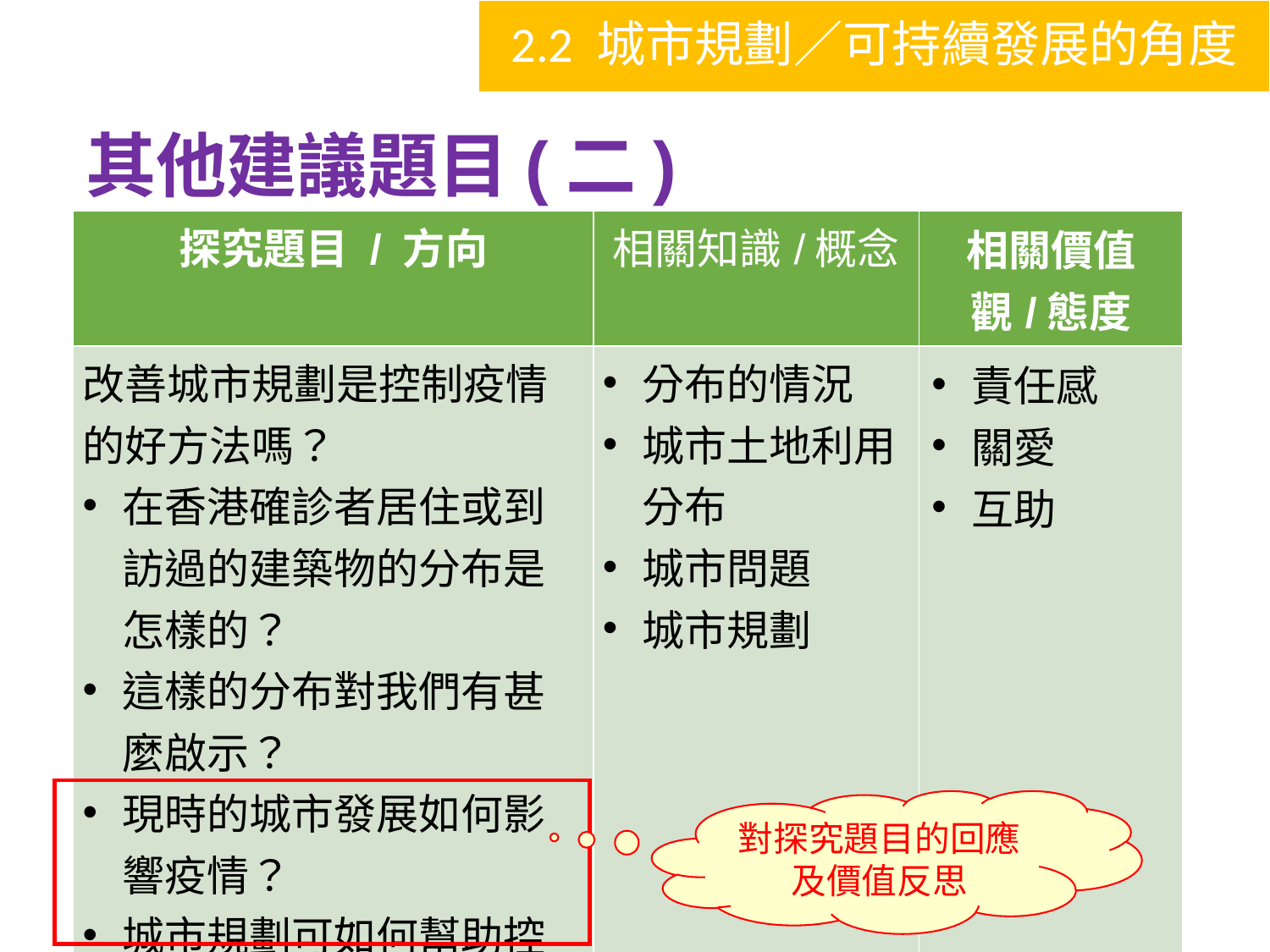

2.2 城市規劃／可持續發展的角度
# 其他建議題目(二)
| 探究題目 / 方向 | 相關知識/概念 | 相關價值觀/態度 |
| --- | --- | --- |
| 改善城市規劃是控制疫情的好方法嗎？ 在香港確診者居住或到訪過的建築物的分布是怎樣的？ 這樣的分布對我們有甚麼啟示？ 現時的城市發展如何影響疫情？ 城市規劃可如何幫助控制疫情？我們有哪些建議？ | 分布的情況 城市土地利用分布 城市問題 城市規劃 | 責任感 關愛 互助 |

對探究題目的回應及價值反思
50